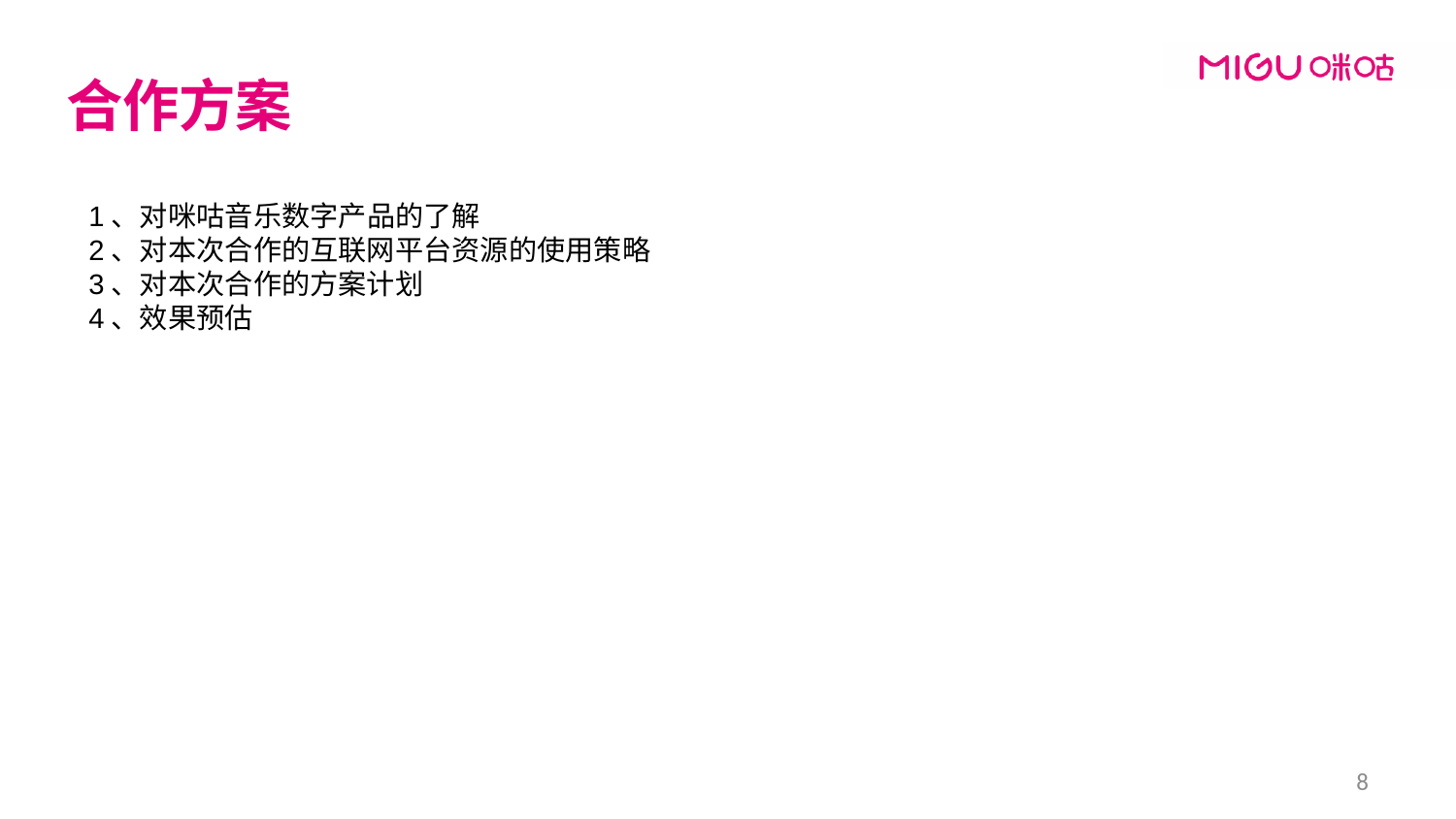

合作方案
1、对咪咕音乐数字产品的了解
2、对本次合作的互联网平台资源的使用策略
3、对本次合作的方案计划
4、效果预估
8